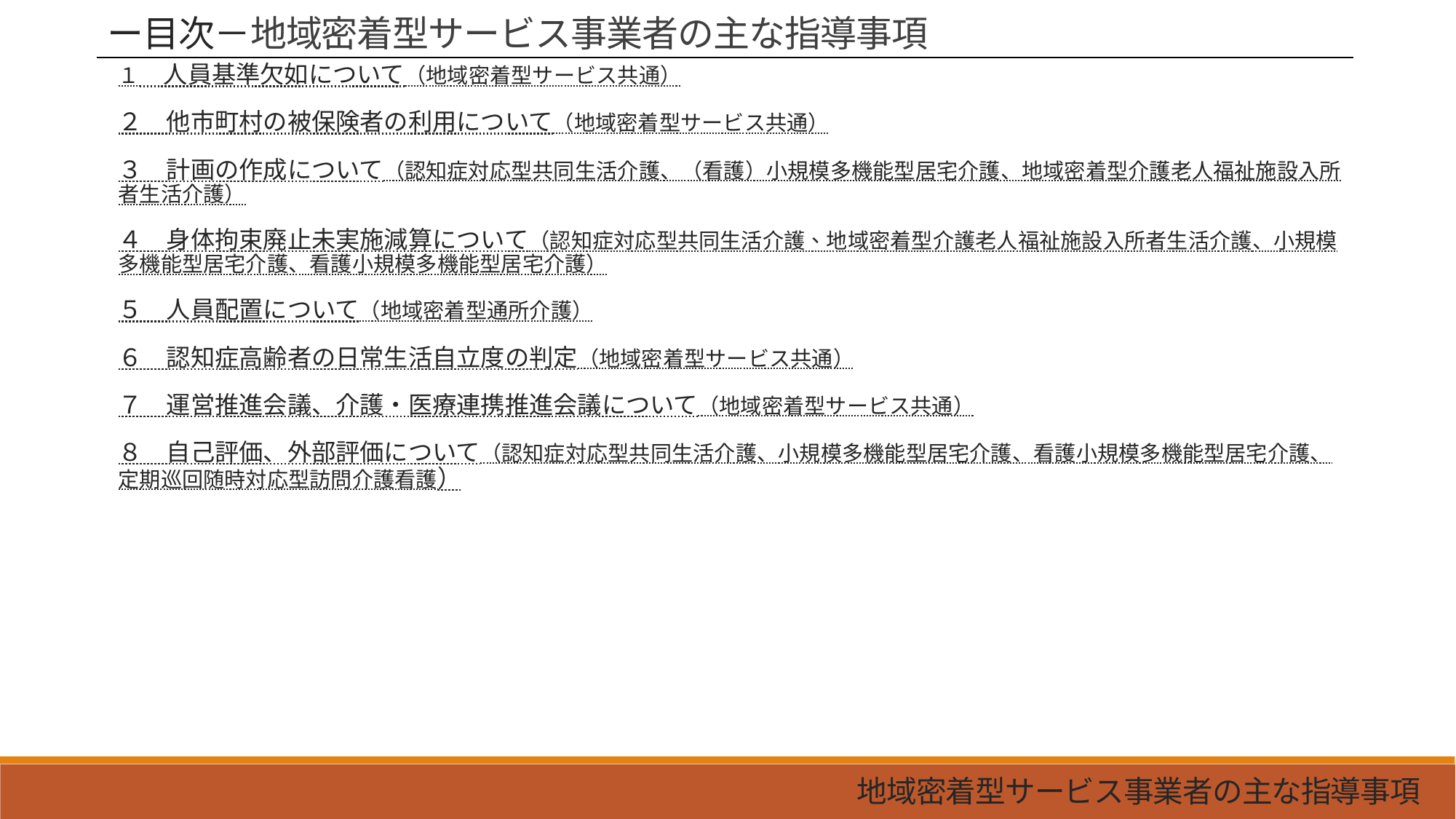

ー目次－地域密着型サービス事業者の主な指導事項
１　人員基準欠如について（地域密着型サービス共通）
２　他市町村の被保険者の利用について（地域密着型サービス共通）
３　計画の作成について（認知症対応型共同生活介護、（看護）小規模多機能型居宅介護、地域密着型介護老人福祉施設入所者生活介護）
４　身体拘束廃止未実施減算について（認知症対応型共同生活介護、地域密着型介護老人福祉施設入所者生活介護、小規模多機能型居宅介護、看護小規模多機能型居宅介護）
５　人員配置について（地域密着型通所介護）
６　認知症高齢者の日常生活自立度の判定（地域密着型サービス共通）
７　運営推進会議、介護・医療連携推進会議について（地域密着型サービス共通）
８　自己評価、外部評価について（認知症対応型共同生活介護、小規模多機能型居宅介護、看護小規模多機能型居宅介護、定期巡回随時対応型訪問介護看護）

地域密着型サービス事業者の主な指導事項